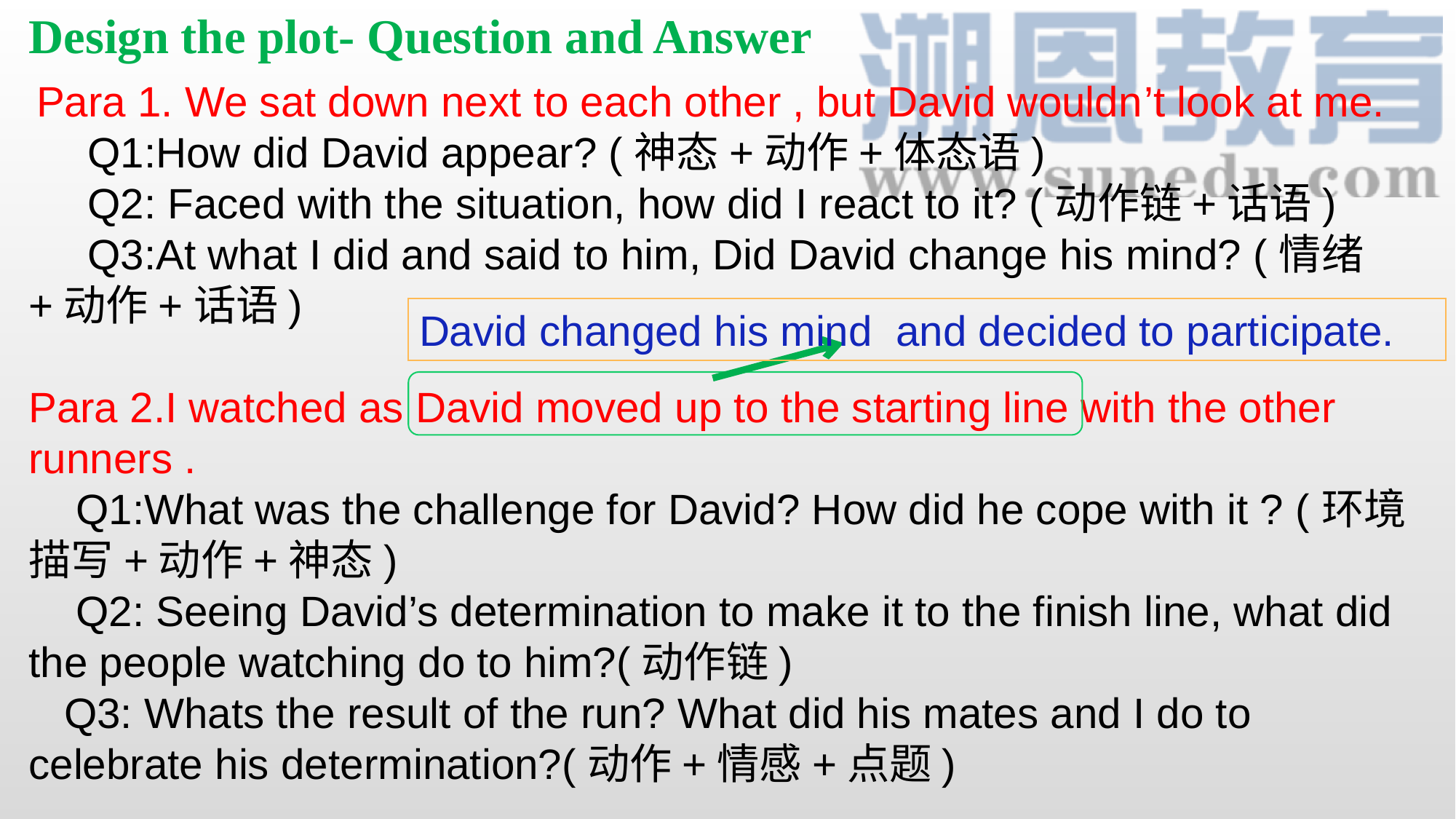

Design the plot- Question and Answer
 Para 1. We sat down next to each other , but David wouldn’t look at me.
     Q1:How did David appear? (神态+动作+体态语)
     Q2: Faced with the situation, how did I react to it? (动作链+话语)
     Q3:At what I did and said to him, Did David change his mind? (情绪+动作+话语)

Para 2.I watched as David moved up to the starting line with the other runners .
    Q1:What was the challenge for David? How did he cope with it ? (环境描写+动作+神态)
    Q2: Seeing David’s determination to make it to the finish line, what did the people watching do to him?(动作链)
   Q3: Whats the result of the run? What did his mates and I do to celebrate his determination?(动作+情感+点题)
David changed his mind  and decided to participate.